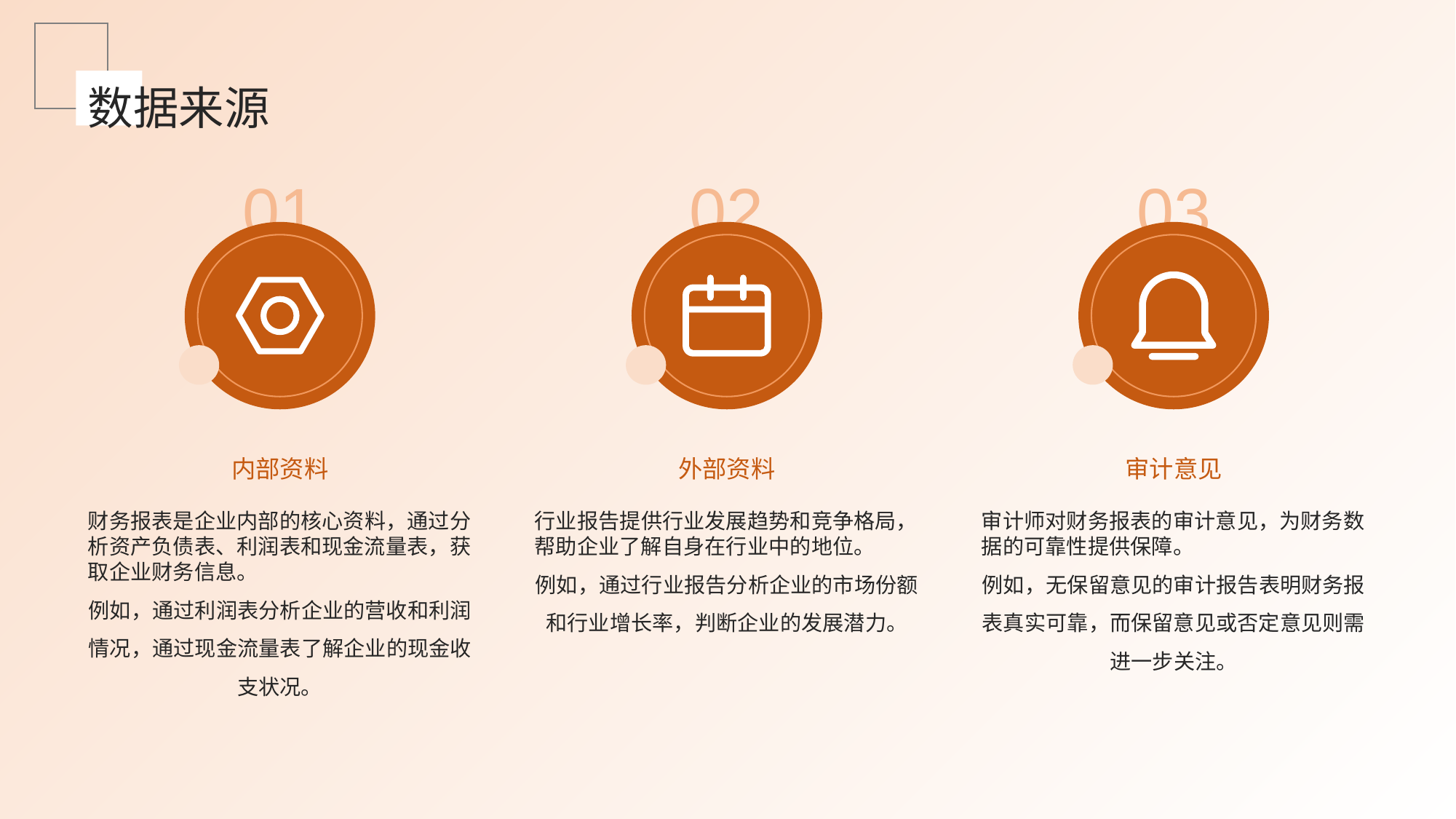

数据来源
01
02
03

内部资料
外部资料
审计意见
财务报表是企业内部的核心资料，通过分析资产负债表、利润表和现金流量表，获取企业财务信息。
例如，通过利润表分析企业的营收和利润情况，通过现金流量表了解企业的现金收支状况。
行业报告提供行业发展趋势和竞争格局，帮助企业了解自身在行业中的地位。
例如，通过行业报告分析企业的市场份额和行业增长率，判断企业的发展潜力。
审计师对财务报表的审计意见，为财务数据的可靠性提供保障。
例如，无保留意见的审计报告表明财务报表真实可靠，而保留意见或否定意见则需进一步关注。